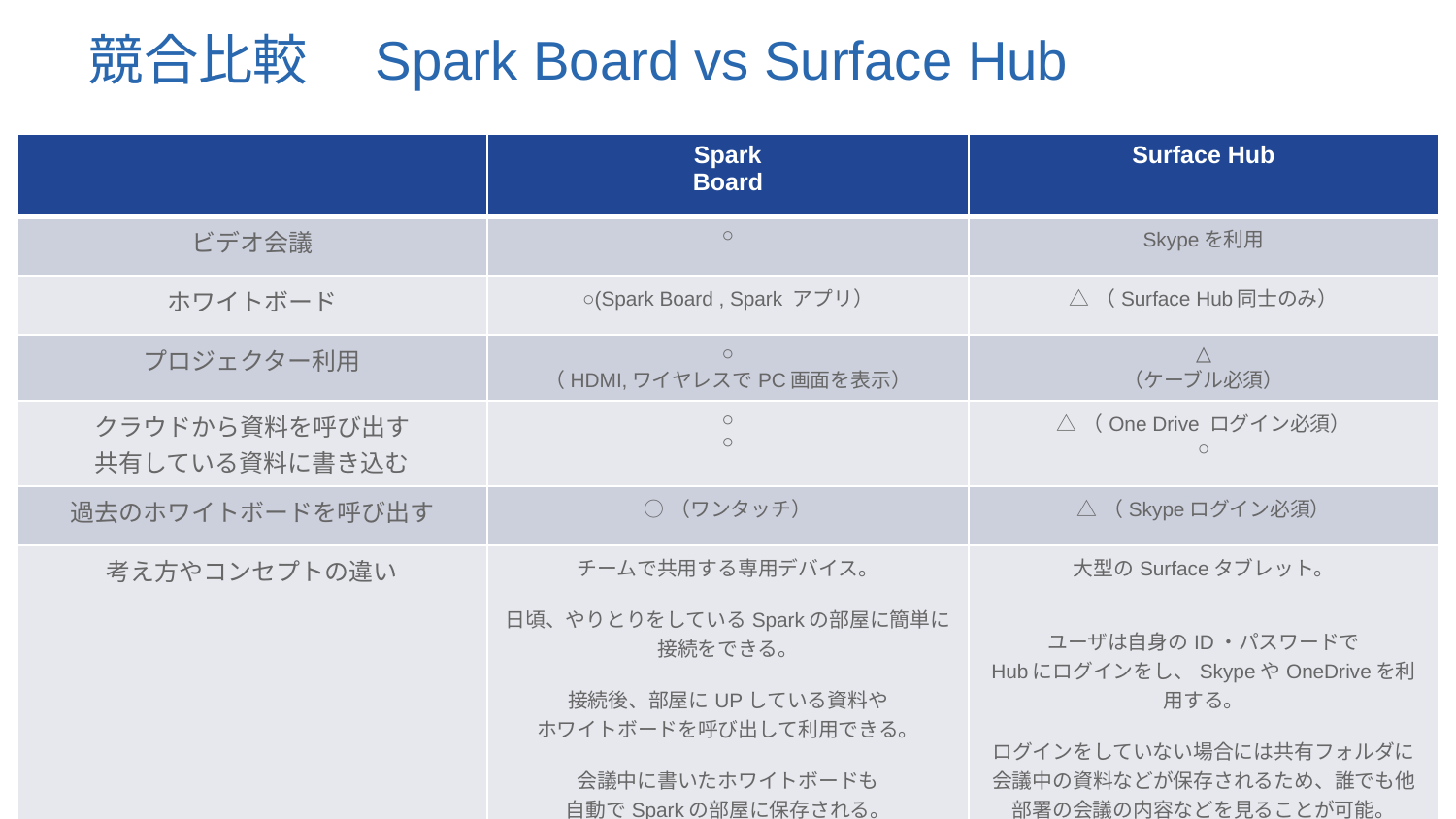

# 競合比較　Spark Board vs Surface Hub
|  | Spark Board | Surface Hub |
| --- | --- | --- |
| ビデオ会議 | ○ | Skypeを利用 |
| ホワイトボード | ○(Spark Board , Spark アプリ） | △（Surface Hub同士のみ） |
| プロジェクター利用 | ○ （HDMI,ワイヤレスでPC画面を表示） | △ （ケーブル必須） |
| クラウドから資料を呼び出す 共有している資料に書き込む | ○ ○ | △（One Drive ログイン必須） ○ |
| 過去のホワイトボードを呼び出す | ○（ワンタッチ） | △（Skypeログイン必須） |
| 考え方やコンセプトの違い | チームで共用する専用デバイス。 日頃、やりとりをしているSparkの部屋に簡単に接続をできる。 接続後、部屋にUPしている資料や ホワイトボードを呼び出して利用できる。 会議中に書いたホワイトボードも 自動でSparkの部屋に保存される。 | 大型のSurfaceタブレット。 ユーザは自身のID・パスワードで Hubにログインをし、SkypeやOneDriveを利用する。 ログインをしていない場合には共有フォルダに会議中の資料などが保存されるため、誰でも他部署の会議の内容などを見ることが可能。 |